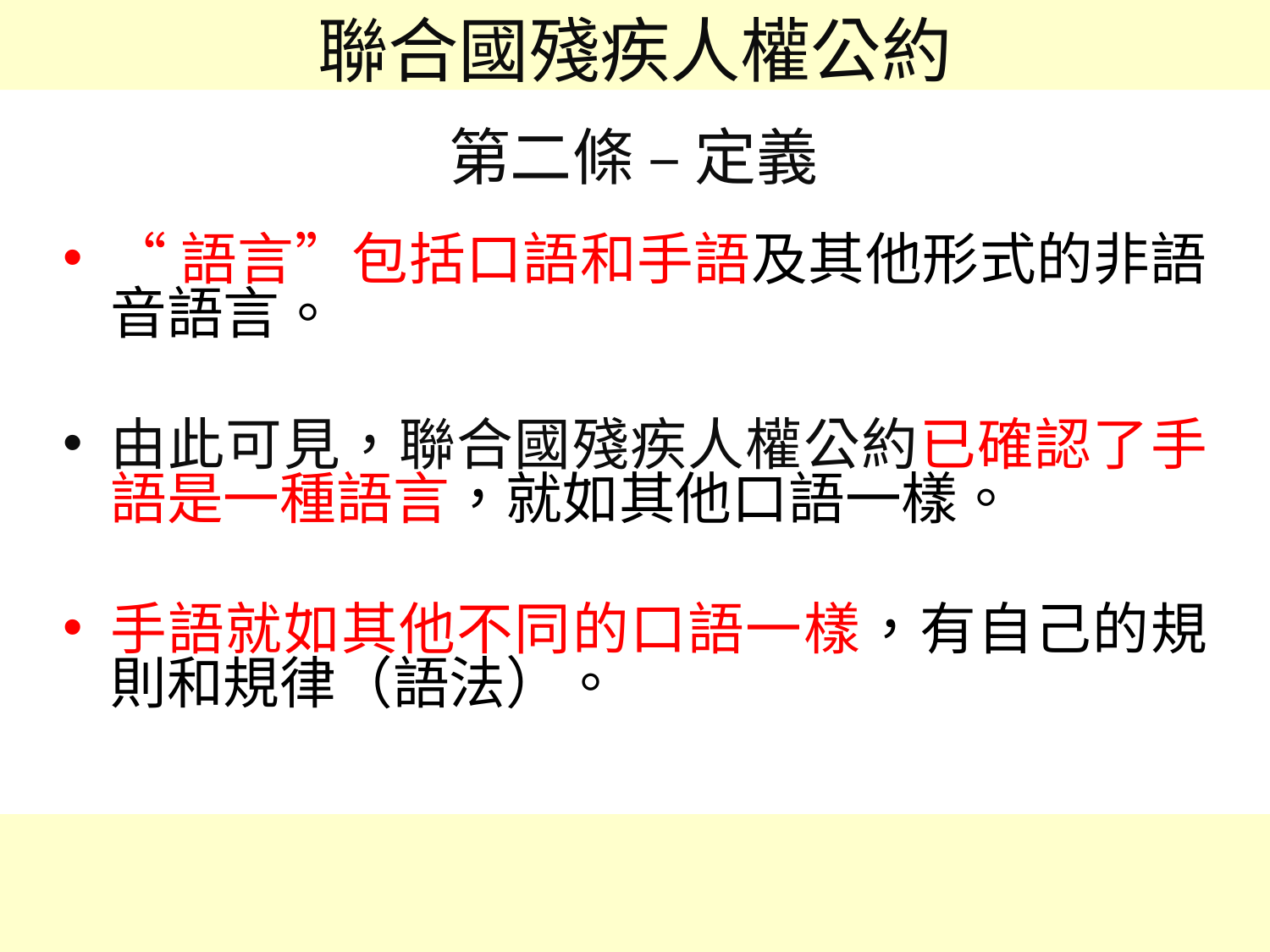

聯合國殘疾人權公約

第二條 – 定義
“語言”包括口語和手語及其他形式的非語音語言。

由此可見，聯合國殘疾人權公約已確認了手語是一種語言，就如其他口語一樣。

手語就如其他不同的口語一樣，有自己的規則和規律（語法）。